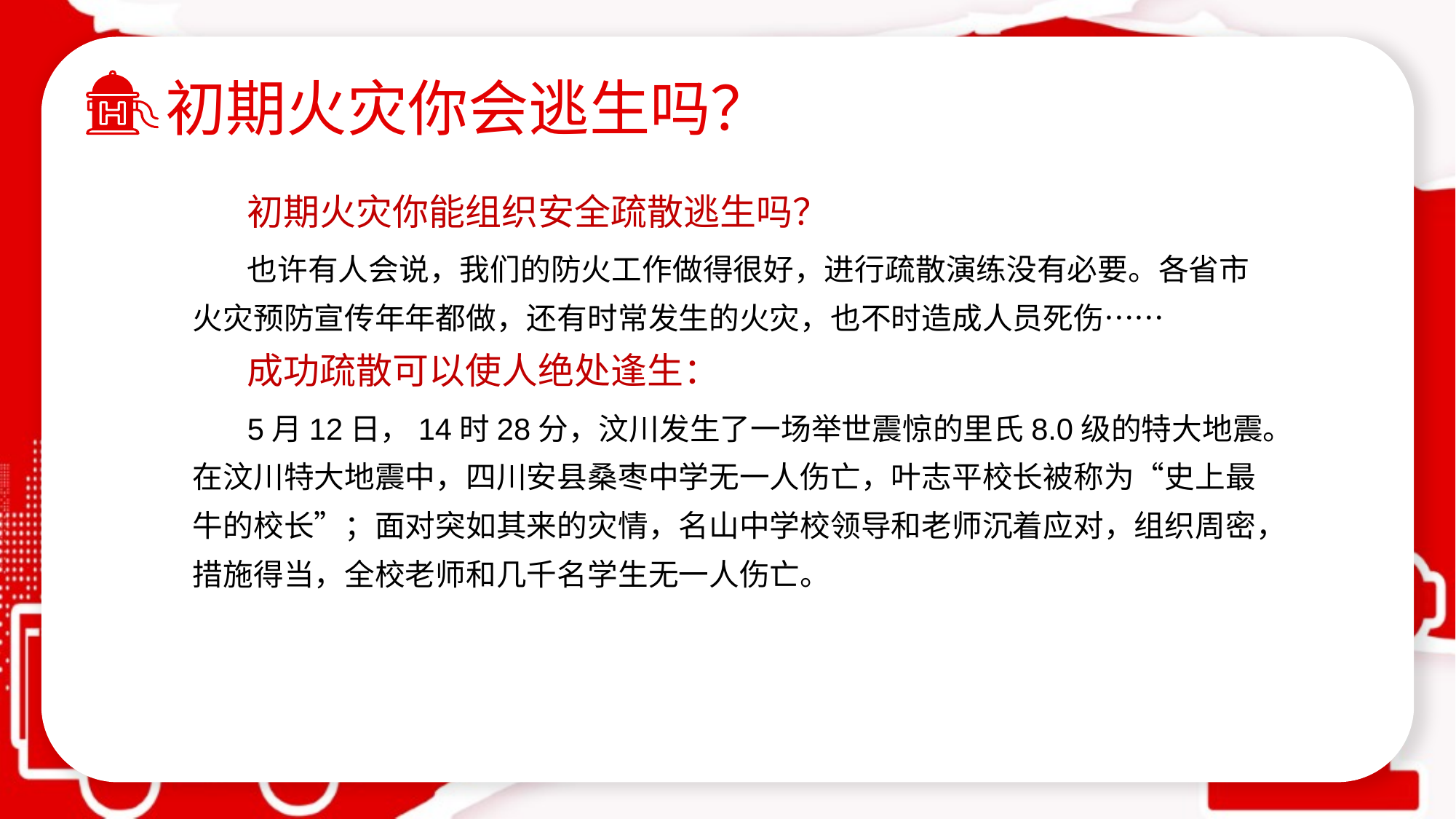

初期火灾你会逃生吗？

初期火灾你能组织安全疏散逃生吗？
也许有人会说，我们的防火工作做得很好，进行疏散演练没有必要。各省市火灾预防宣传年年都做，还有时常发生的火灾，也不时造成人员死伤……
成功疏散可以使人绝处逢生：
5月12日，14时28分，汶川发生了一场举世震惊的里氏8.0级的特大地震。在汶川特大地震中，四川安县桑枣中学无一人伤亡，叶志平校长被称为“史上最牛的校长”；面对突如其来的灾情，名山中学校领导和老师沉着应对，组织周密，措施得当，全校老师和几千名学生无一人伤亡。